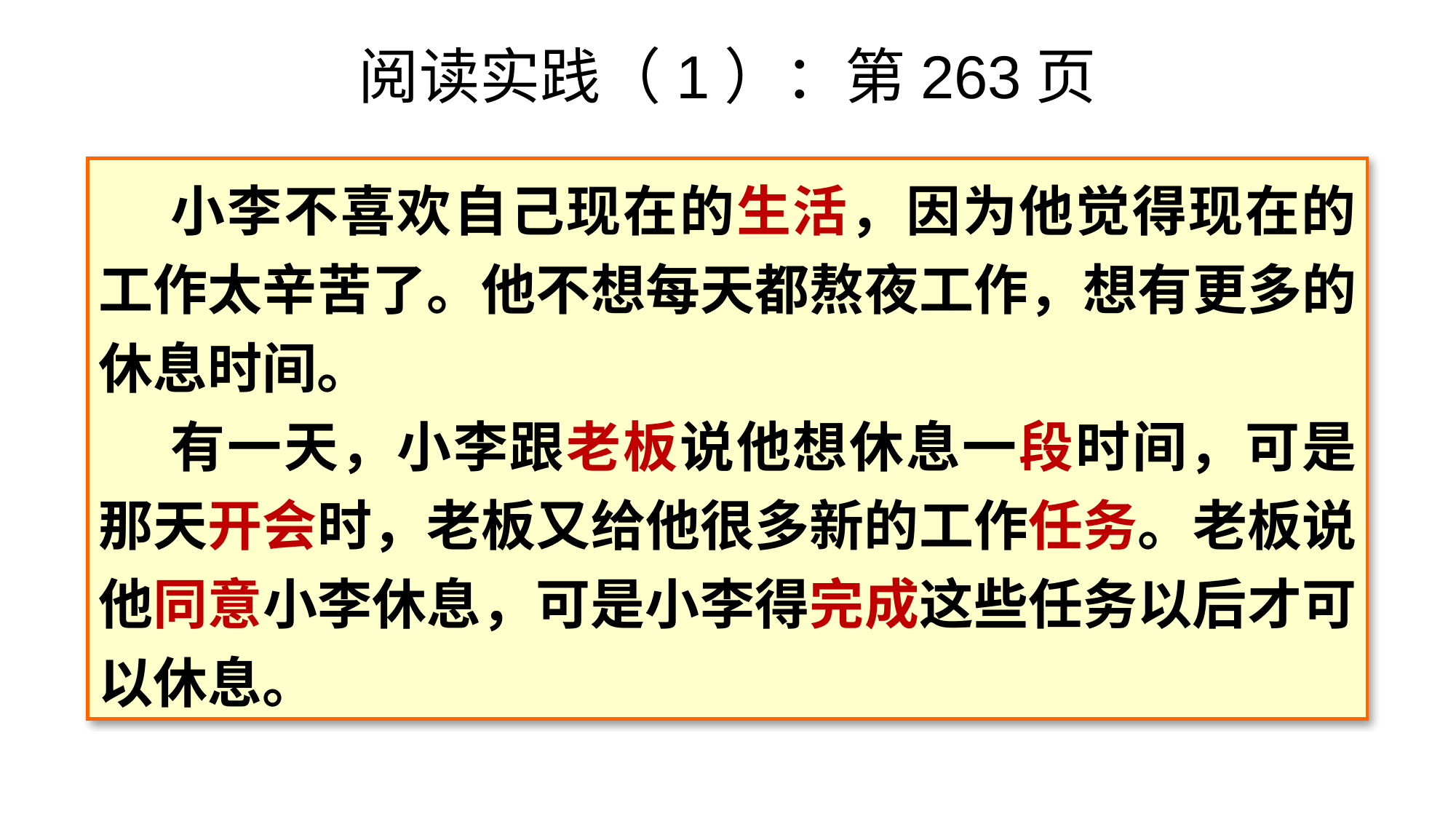

阅读实践（1）：第263页
    小李不喜欢自己现在的生活，因为他觉得现在的工作太辛苦了。他不想每天都熬夜工作，想有更多的休息时间。
    有一天，小李跟老板说他想休息一段时间，可是那天开会时，老板又给他很多新的工作任务。老板说他同意小李休息，可是小李得完成这些任务以后才可以休息。